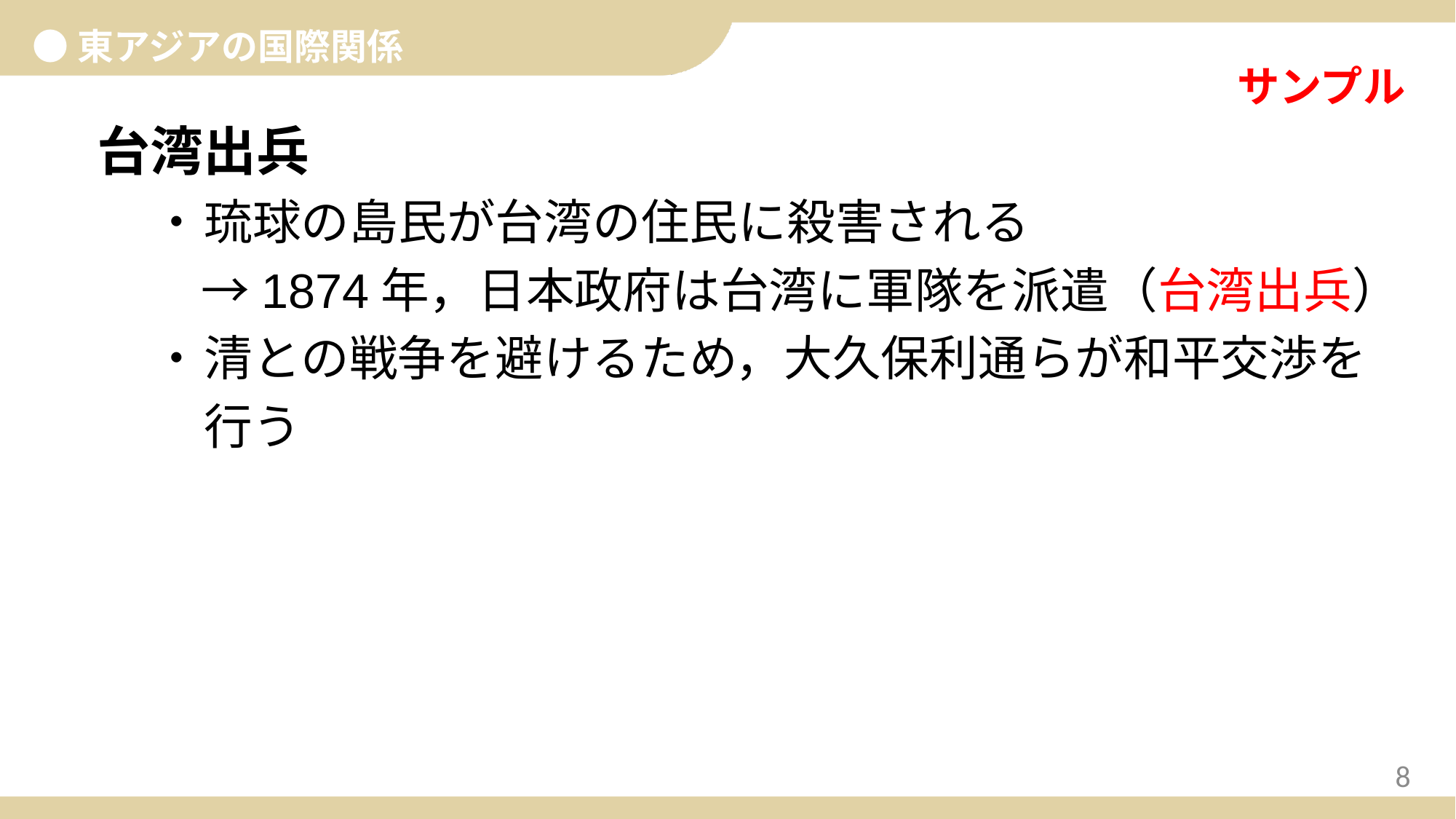

●東アジアの国際関係
台湾出兵
・	琉球の島民が台湾の住民に殺害される
　→1874年，日本政府は台湾に軍隊を派遣（台湾出兵）
・	清との戦争を避けるため，大久保利通らが和平交渉を行う